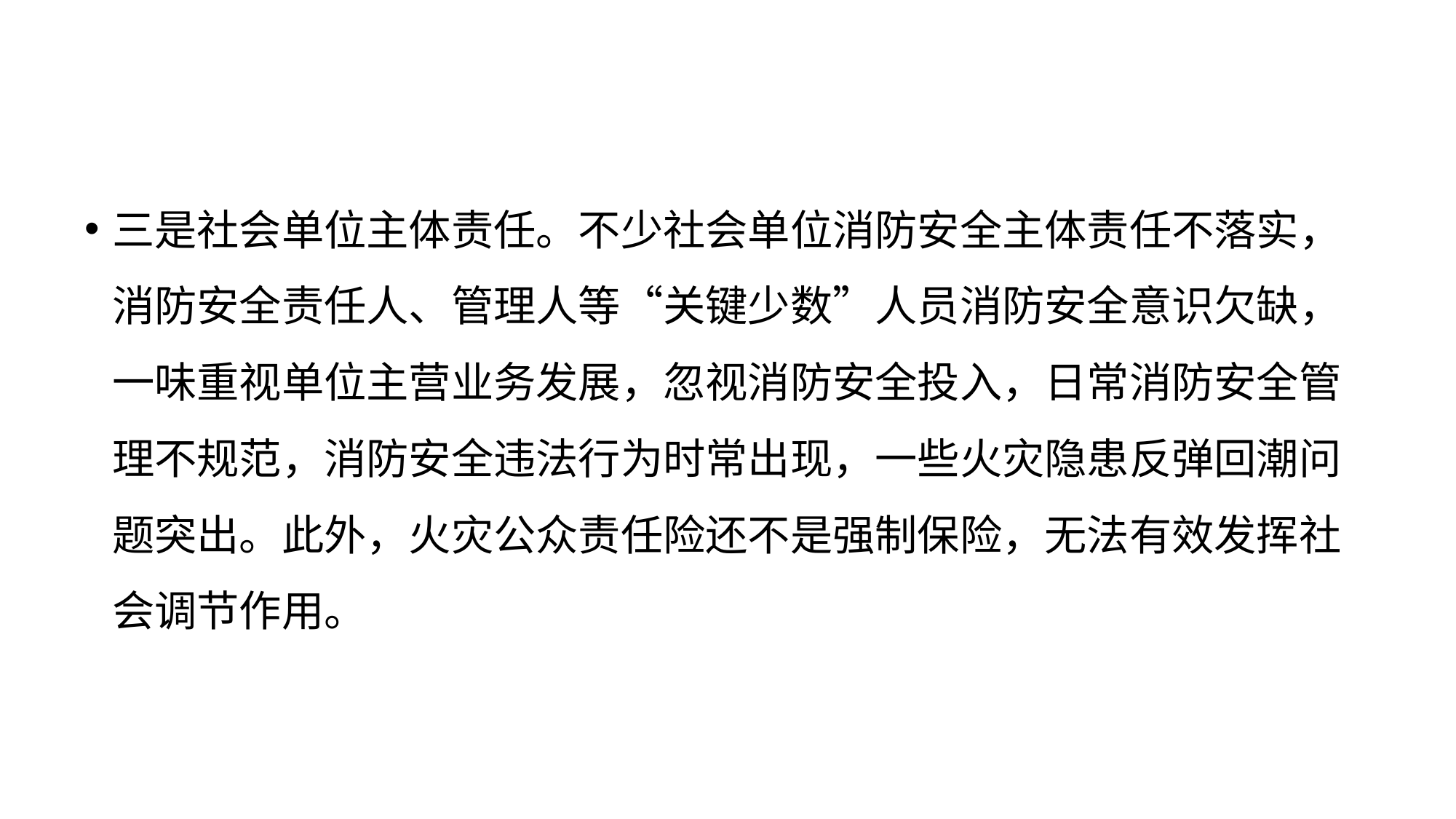

#
三是社会单位主体责任。不少社会单位消防安全主体责任不落实，消防安全责任人、管理人等“关键少数”人员消防安全意识欠缺，一味重视单位主营业务发展，忽视消防安全投入，日常消防安全管理不规范，消防安全违法行为时常出现，一些火灾隐患反弹回潮问题突出。此外，火灾公众责任险还不是强制保险，无法有效发挥社会调节作用。